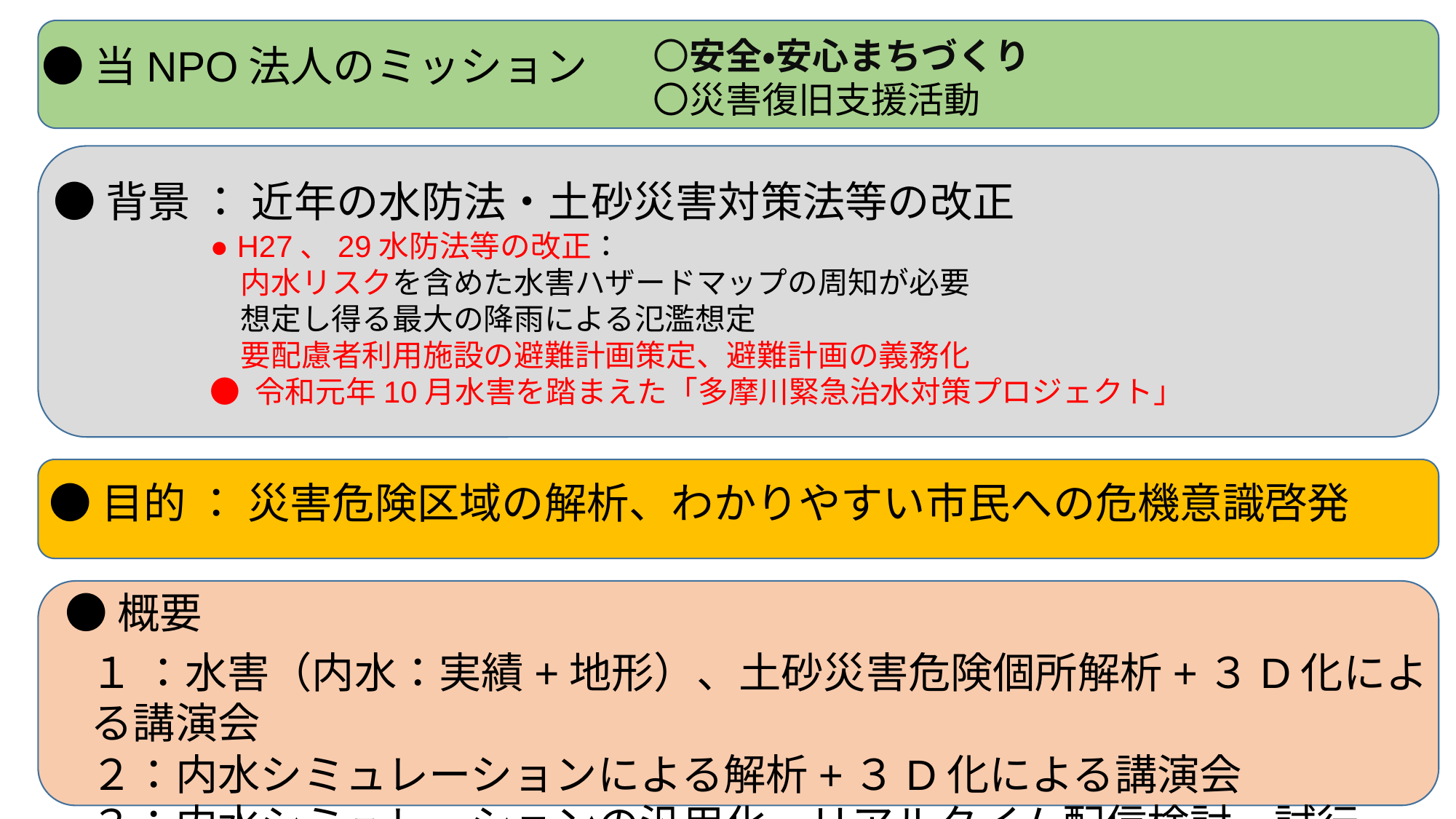

〇安全・安心まちづくり
〇災害復旧支援活動
●当NPO法人のミッション

●背景 ： 近年の水防法・土砂災害対策法等の改正
● H27、29水防法等の改正：
　内水リスクを含めた水害ハザードマップの周知が必要
　想定し得る最大の降雨による氾濫想定
　要配慮者利用施設の避難計画策定、避難計画の義務化
● 令和元年10月水害を踏まえた「多摩川緊急治水対策プロジェクト」

●目的 ： 災害危険区域の解析、わかりやすい市民への危機意識啓発

●概要
１ ：水害（内水：実績+地形）、土砂災害危険個所解析+３D化による講演会
２：内水シミュレーションによる解析+３D化による講演会
３：内水シミュレーションの汎用化、リアルタイム配信検討・試行+講演会